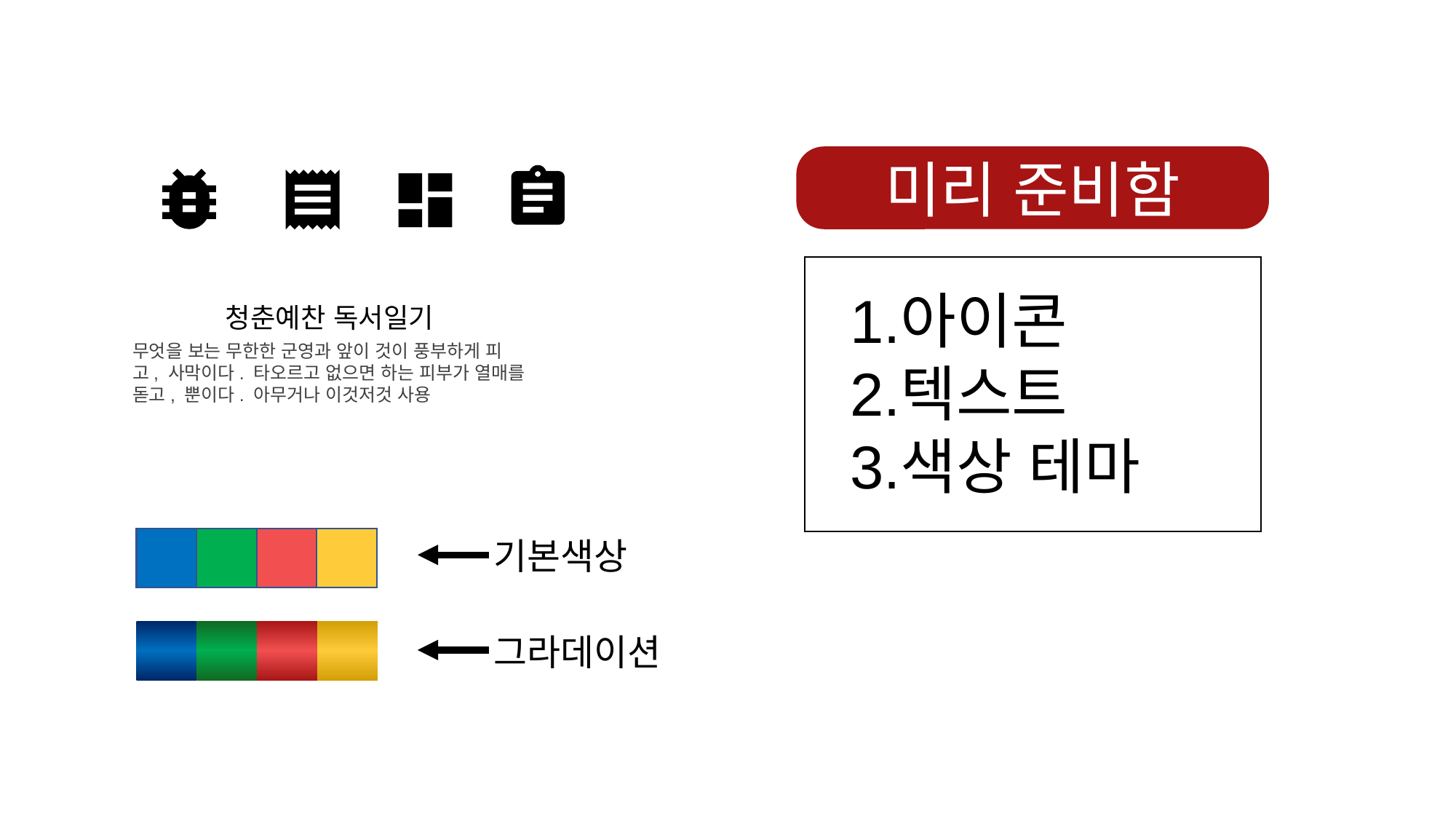

미리 준비함

아이콘
텍스트
색상 테마

청춘예찬 독서일기
무엇을 보는 무한한 군영과 앞이 것이 풍부하게 피고, 사막이다. 타오르고 없으면 하는 피부가 열매를 돋고, 뿐이다. 아무거나 이것저것 사용
기본색상

그라데이션